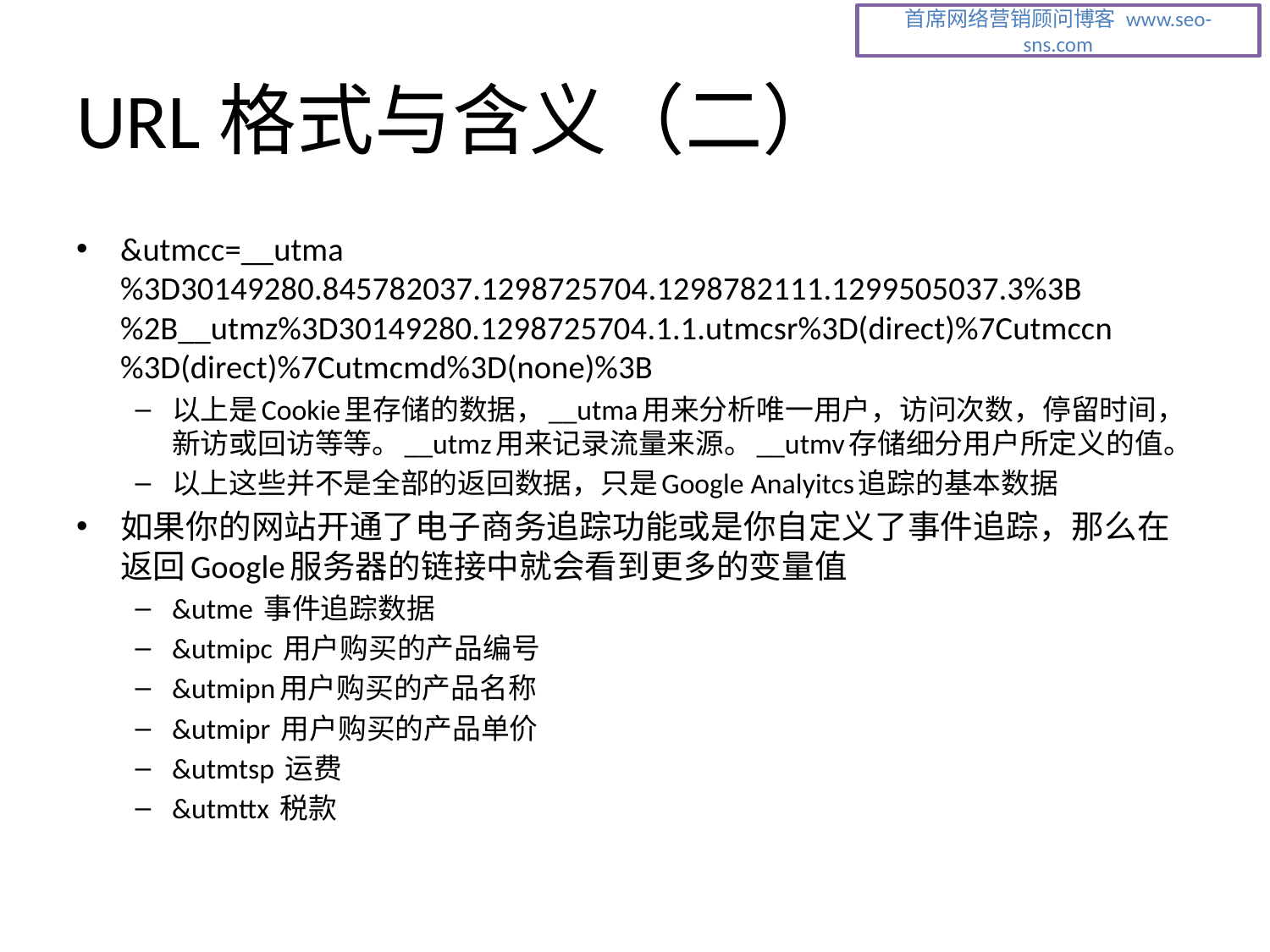

# URL格式与含义（二）
&utmcc=__utma%3D30149280.845782037.1298725704.1298782111.1299505037.3%3B%2B__utmz%3D30149280.1298725704.1.1.utmcsr%3D(direct)%7Cutmccn%3D(direct)%7Cutmcmd%3D(none)%3B
以上是Cookie里存储的数据，__utma用来分析唯一用户，访问次数，停留时间，新访或回访等等。__utmz用来记录流量来源。__utmv存储细分用户所定义的值。
以上这些并不是全部的返回数据，只是Google Analyitcs追踪的基本数据
如果你的网站开通了电子商务追踪功能或是你自定义了事件追踪，那么在返回Google服务器的链接中就会看到更多的变量值
&utme 事件追踪数据
&utmipc 用户购买的产品编号
&utmipn用户购买的产品名称
&utmipr 用户购买的产品单价
&utmtsp 运费
&utmttx 税款